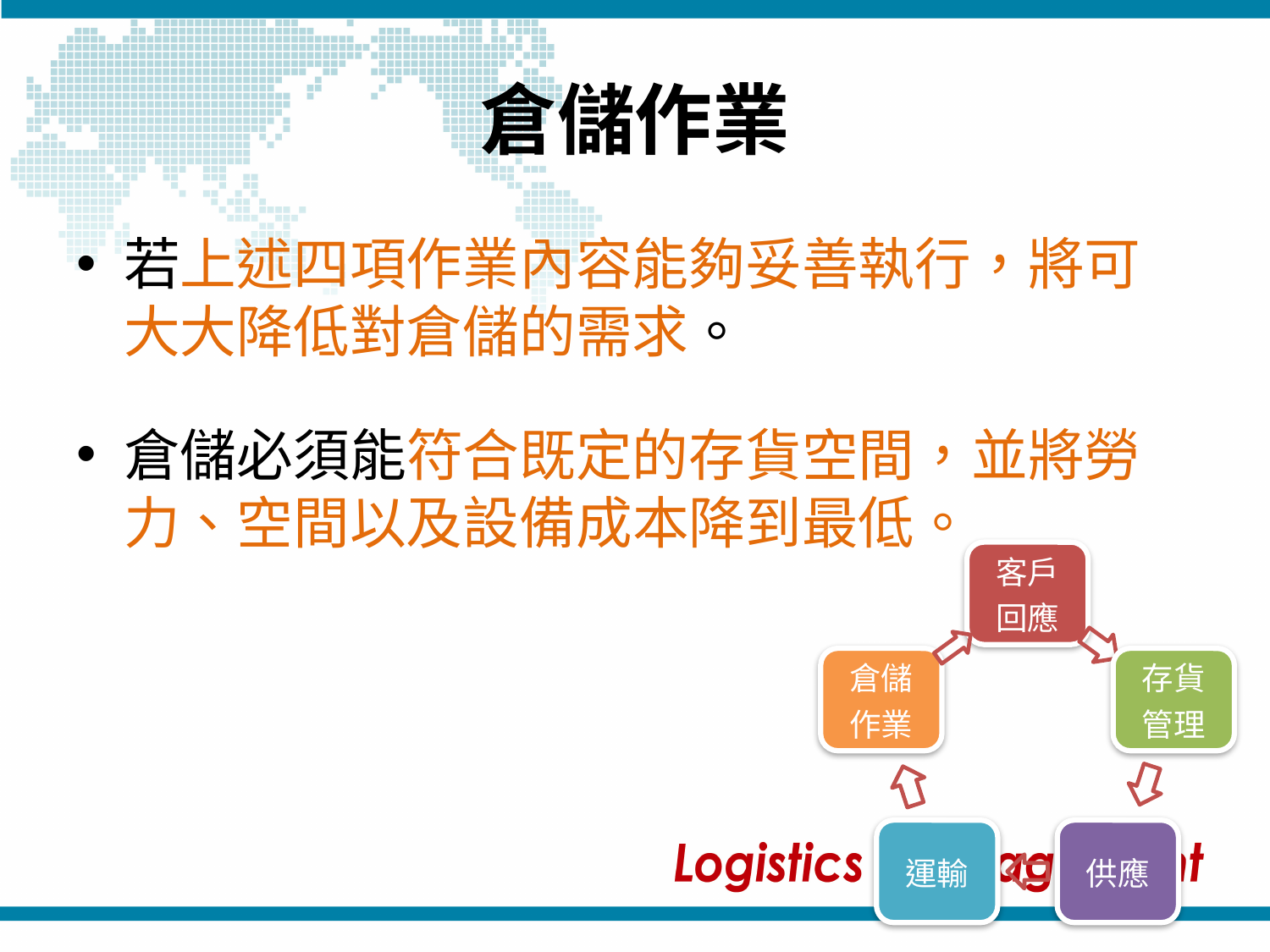

# 倉儲作業
若上述四項作業內容能夠妥善執行，將可大大降低對倉儲的需求。

倉儲必須能符合既定的存貨空間，並將勞力、空間以及設備成本降到最低。
客戶
回應
存貨
管理
供應
運輸
倉儲
作業